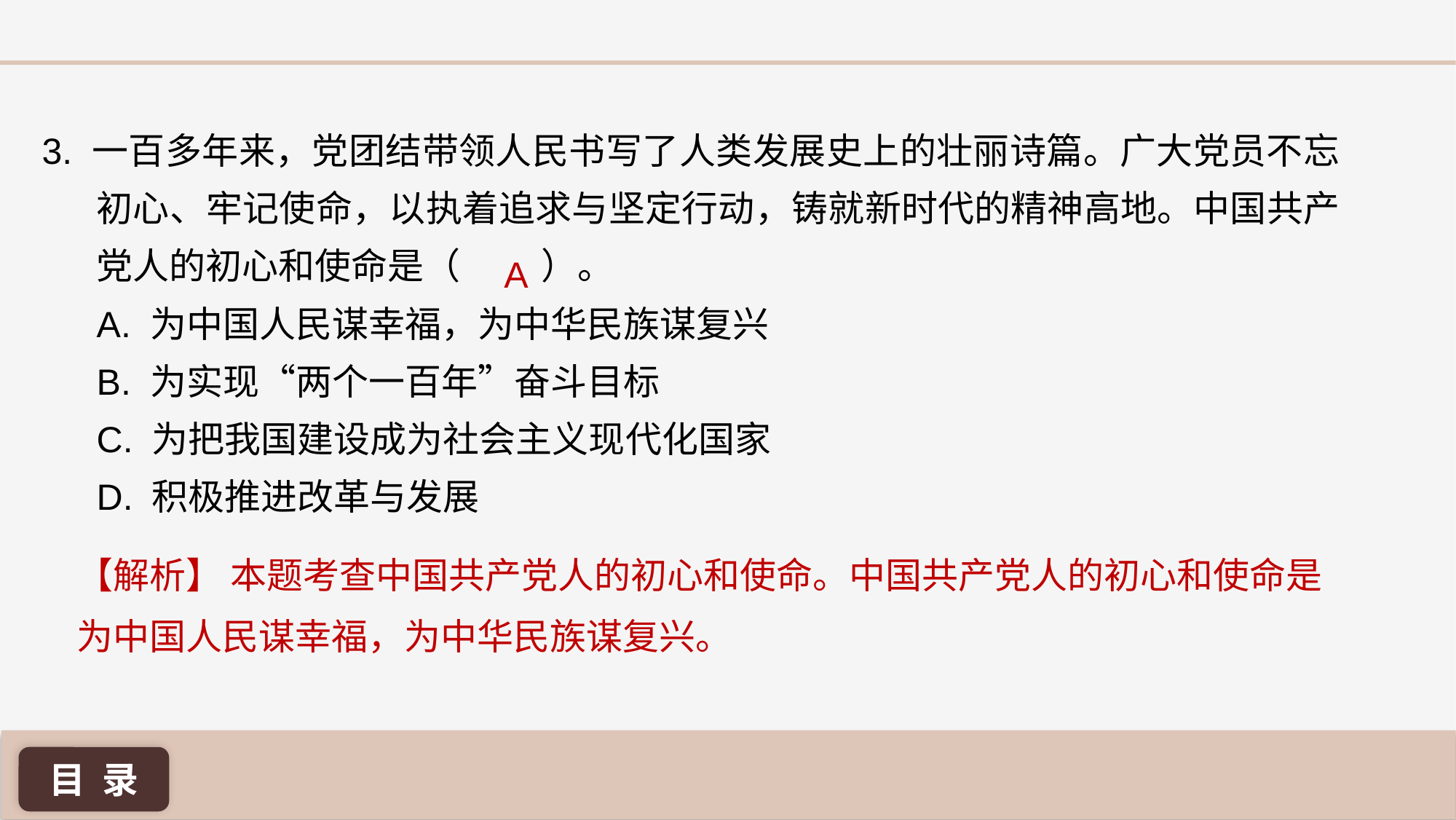

3. 一百多年来，党团结带领人民书写了人类发展史上的壮丽诗篇。广大党员不忘初心、牢记使命，以执着追求与坚定行动，铸就新时代的精神高地。中国共产党人的初心和使命是（	 ）。
A. 为中国人民谋幸福，为中华民族谋复兴
B. 为实现“两个一百年”奋斗目标
C. 为把我国建设成为社会主义现代化国家
D. 积极推进改革与发展
A
【解析】 本题考查中国共产党人的初心和使命。中国共产党人的初心和使命是为中国人民谋幸福，为中华民族谋复兴。